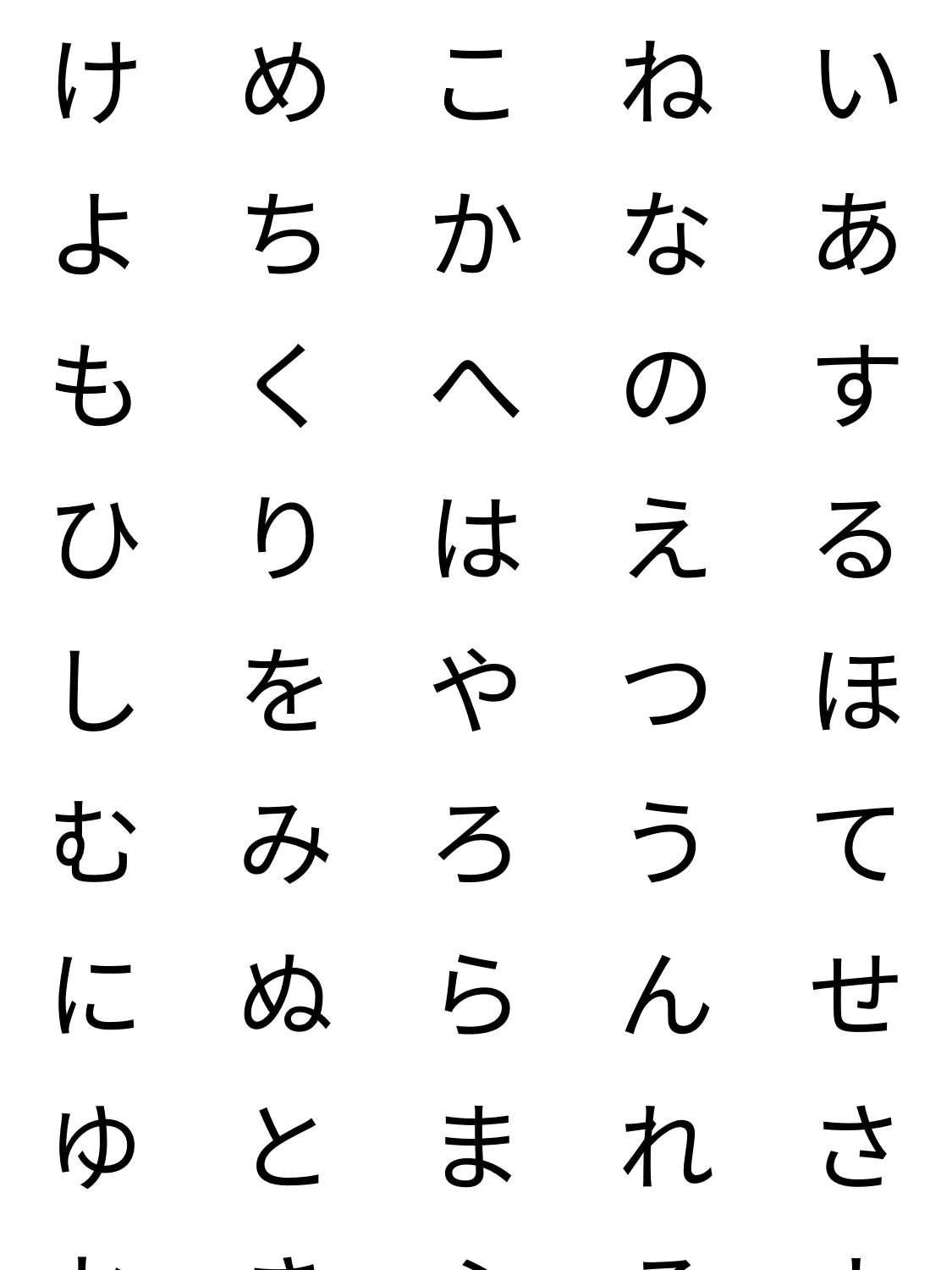

| け | め | こ | ね | い |
| --- | --- | --- | --- | --- |
| よ | ち | か | な | あ |
| も | く | へ | の | す |
| ひ | り | は | え | る |
| し | を | や | つ | ほ |
| む | み | ろ | う | て |
| に | ぬ | ら | ん | せ |
| ゆ | と | ま | れ | さ |
| お | き | ふ | そ | よ |